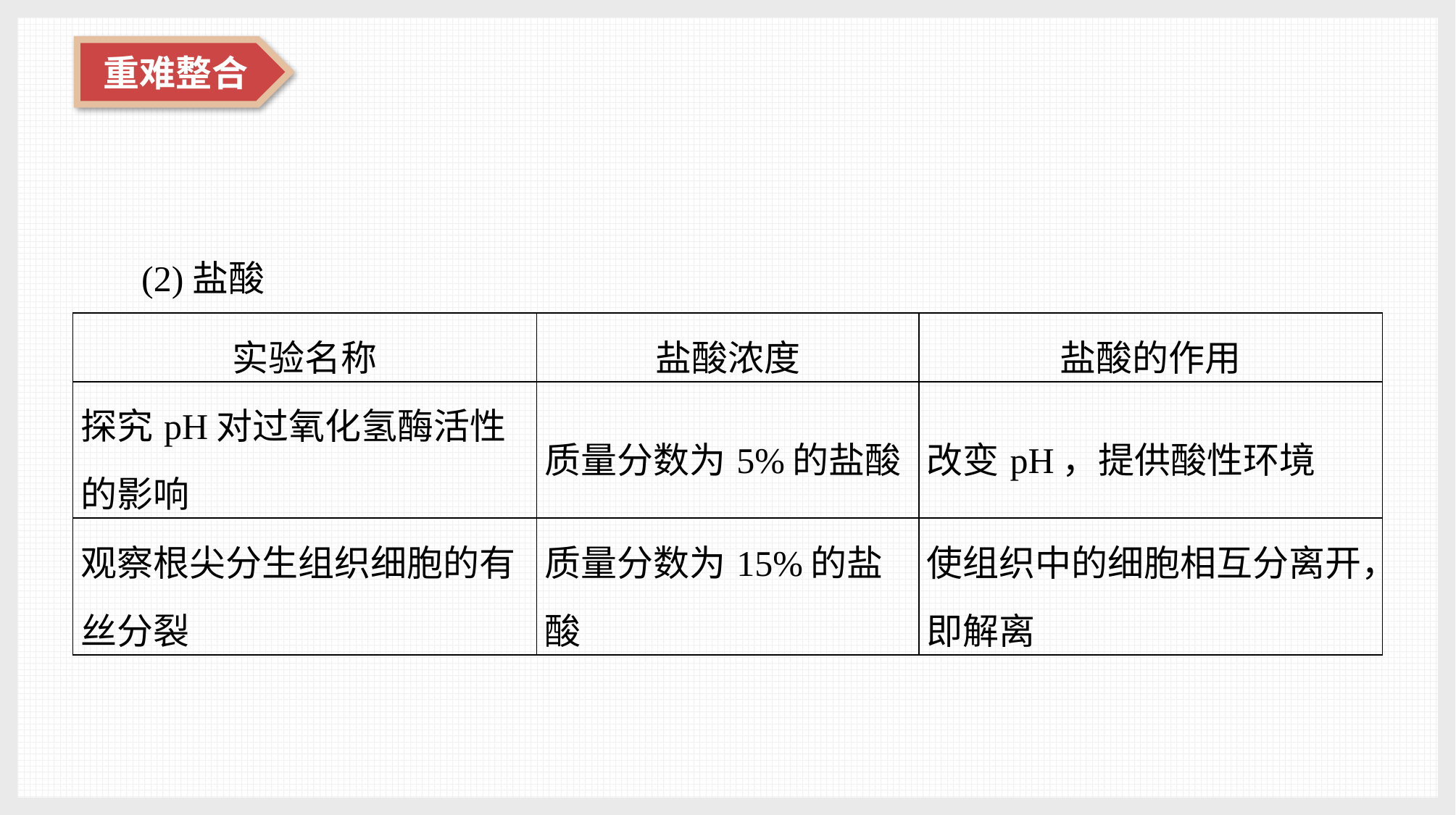

(2)盐酸
| 实验名称 | 盐酸浓度 | 盐酸的作用 |
| --- | --- | --- |
| 探究pH对过氧化氢酶活性的影响 | 质量分数为5%的盐酸 | 改变pH，提供酸性环境 |
| 观察根尖分生组织细胞的有丝分裂 | 质量分数为15%的盐酸 | 使组织中的细胞相互分离开，即解离 |